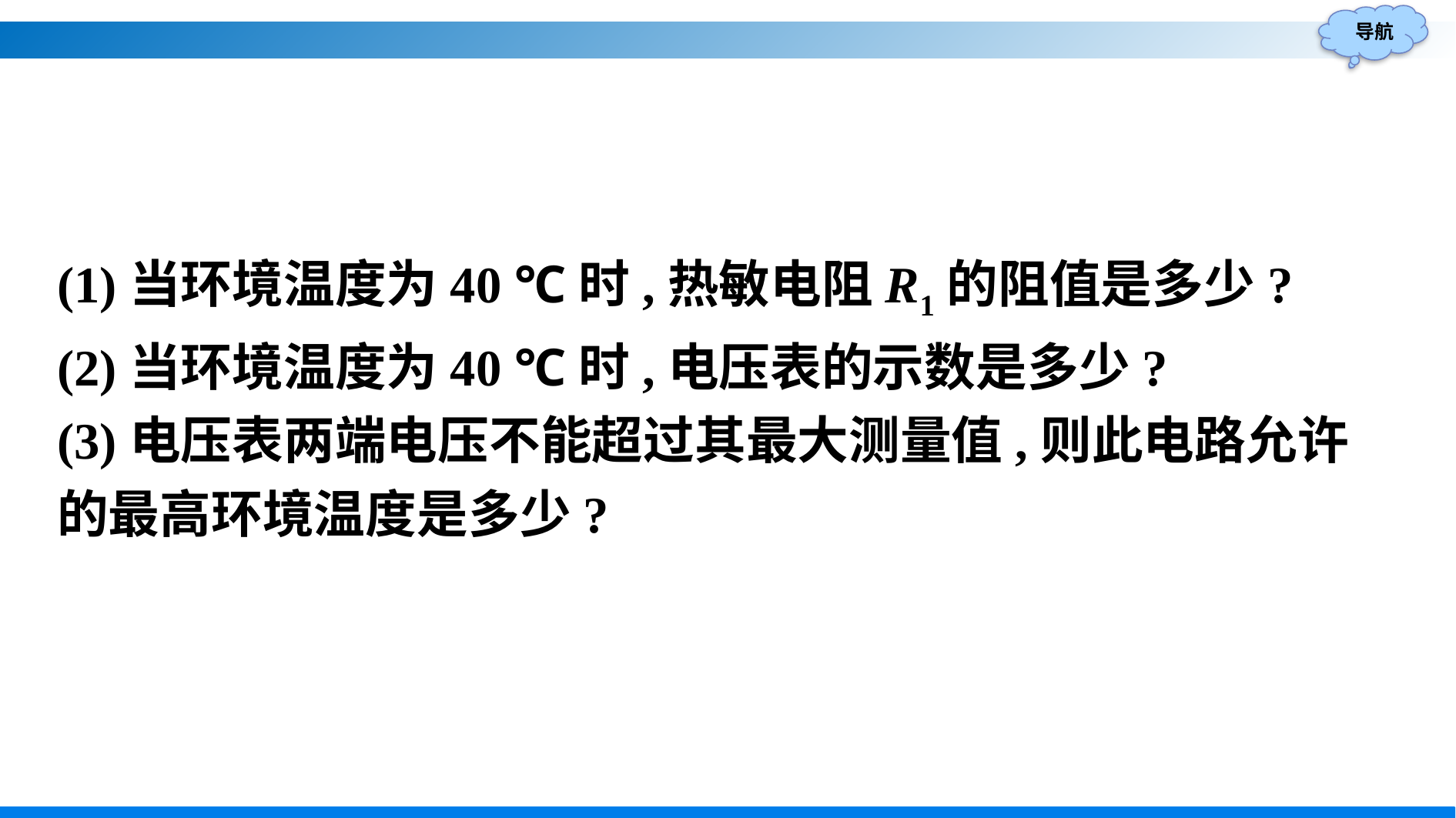

(1)当环境温度为40 ℃时,热敏电阻R1的阻值是多少?
(2)当环境温度为40 ℃时,电压表的示数是多少?
(3)电压表两端电压不能超过其最大测量值,则此电路允许的最高环境温度是多少?